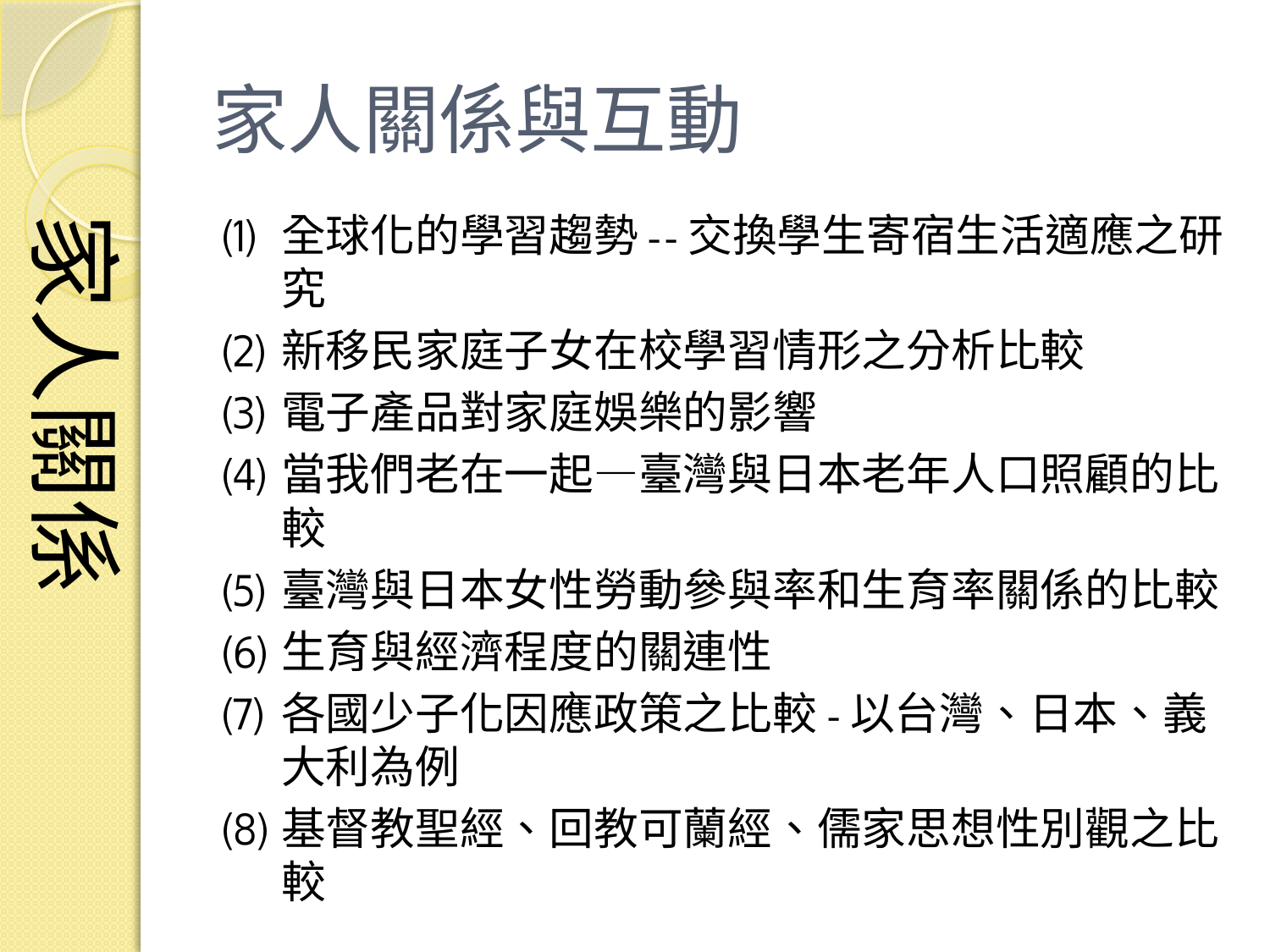

# 家人關係與互動
家人關係
(1)	全球化的學習趨勢--交換學生寄宿生活適應之研究
(2)	新移民家庭子女在校學習情形之分析比較
(3)	電子產品對家庭娛樂的影響
(4)	當我們老在一起—臺灣與日本老年人口照顧的比較
(5)	臺灣與日本女性勞動參與率和生育率關係的比較
(6)	生育與經濟程度的關連性
(7)	各國少子化因應政策之比較-以台灣、日本、義大利為例
(8)	基督教聖經、回教可蘭經、儒家思想性別觀之比較